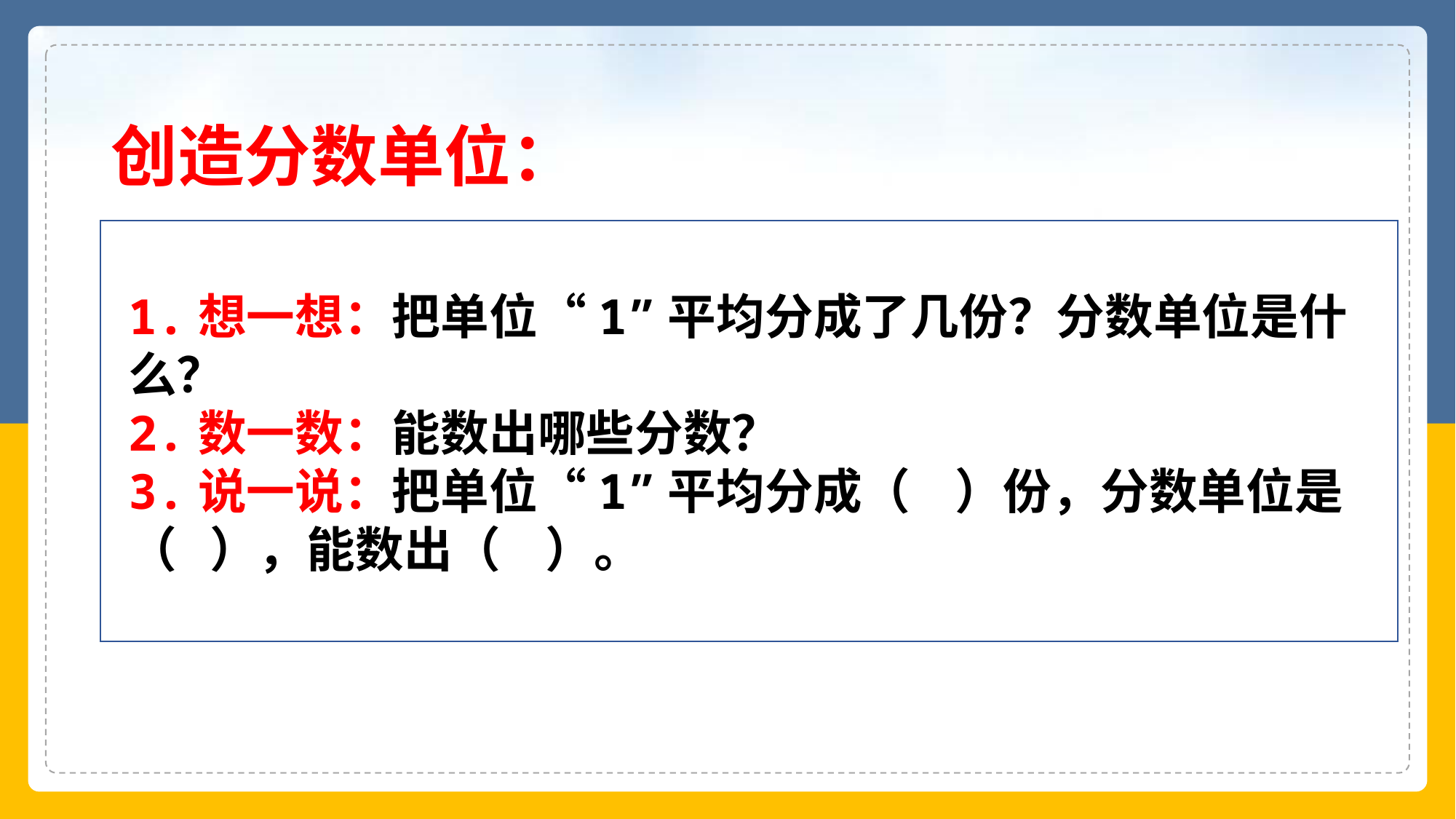

创造分数单位：

1.想一想：把单位“1”平均分成了几份？分数单位是什么？
2.数一数：能数出哪些分数？
3.说一说：把单位“1”平均分成（    ）份，分数单位是（   ），能数出（    ）。